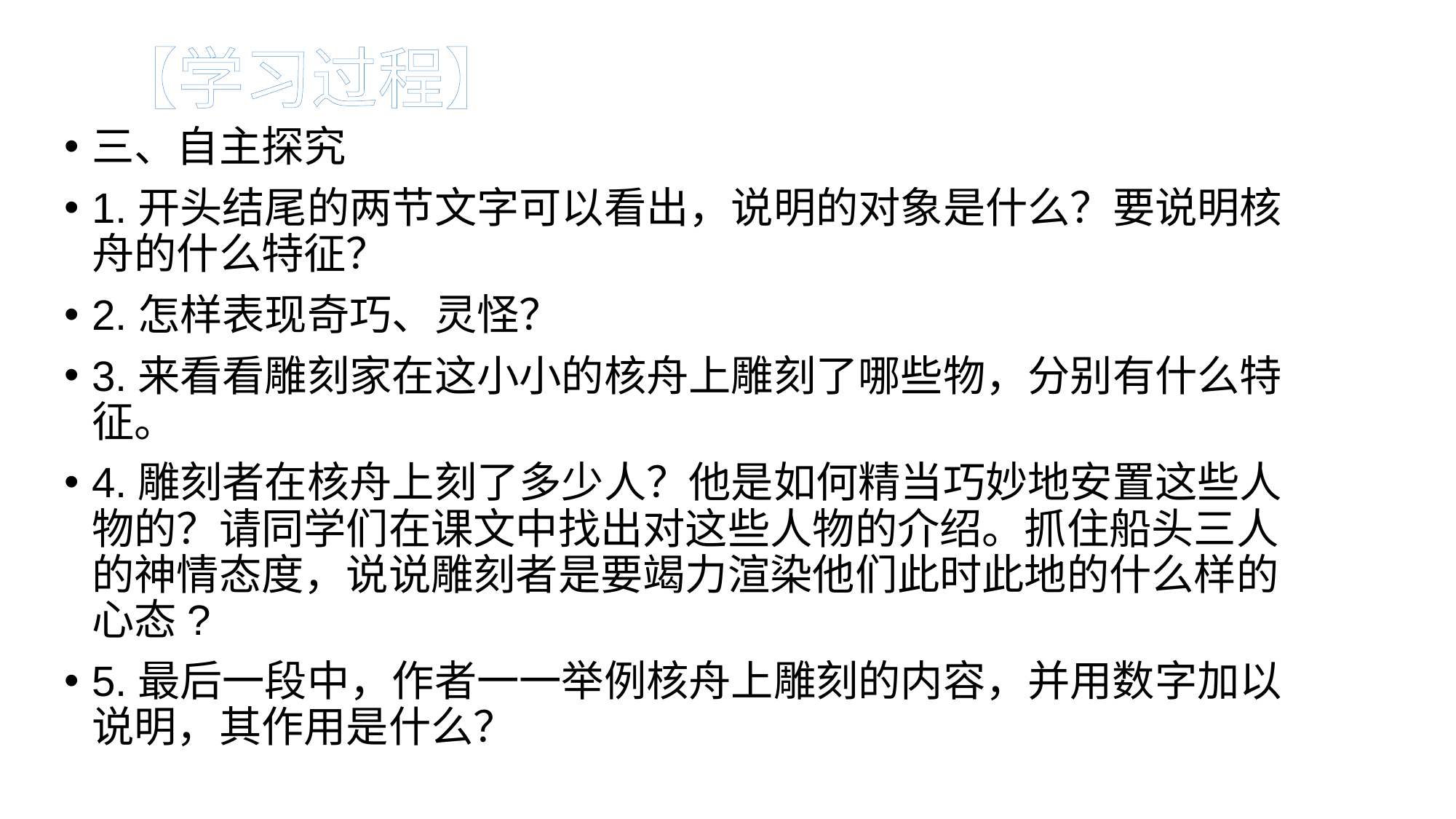

【学习过程】
三、自主探究
1.开头结尾的两节文字可以看出，说明的对象是什么？要说明核舟的什么特征？
2.怎样表现奇巧、灵怪？
3.来看看雕刻家在这小小的核舟上雕刻了哪些物，分别有什么特征。
4.雕刻者在核舟上刻了多少人？他是如何精当巧妙地安置这些人物的？请同学们在课文中找出对这些人物的介绍。抓住船头三人的神情态度，说说雕刻者是要竭力渲染他们此时此地的什么样的心态?
5.最后一段中，作者一一举例核舟上雕刻的内容，并用数字加以说明，其作用是什么？